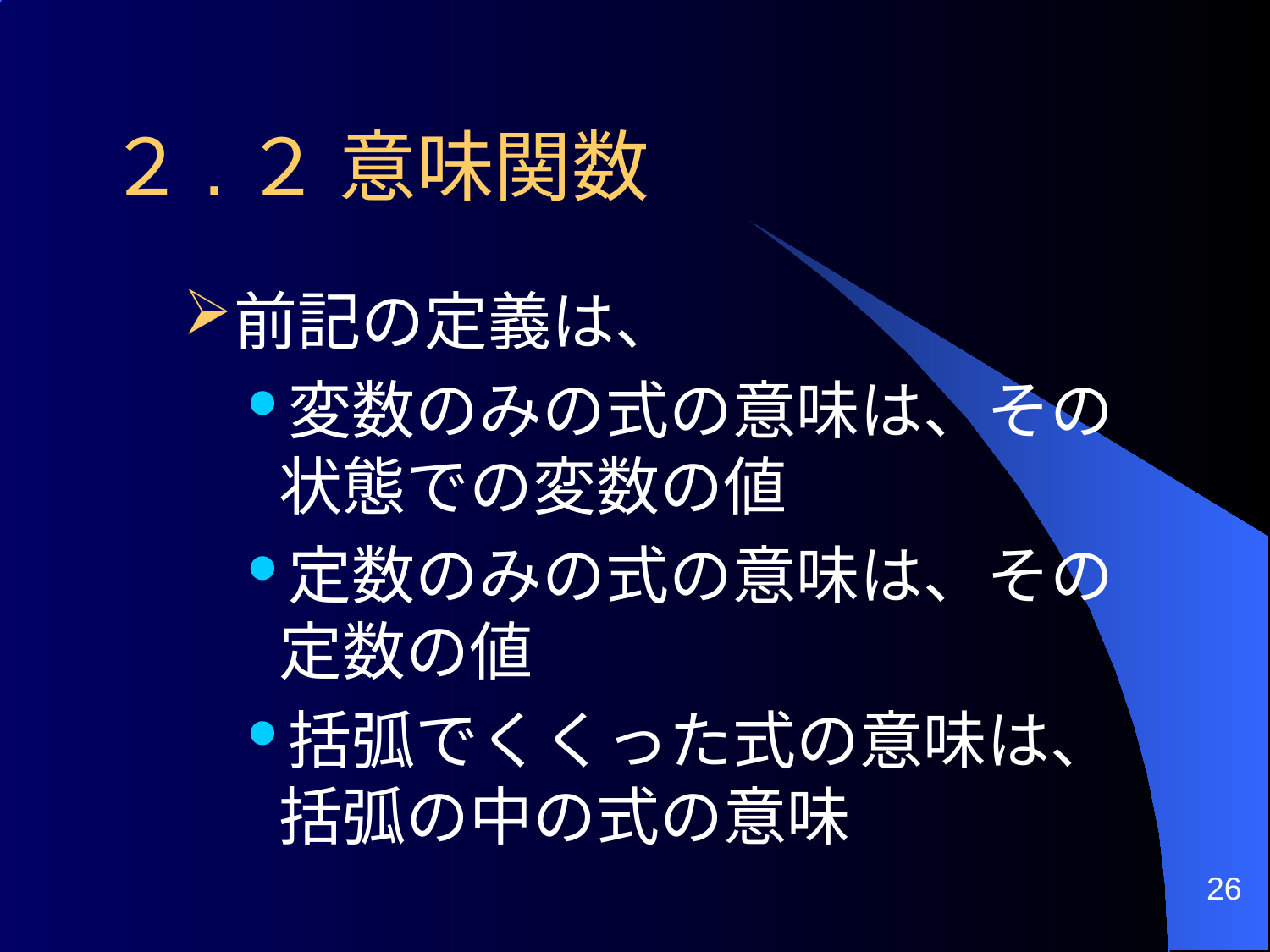

# ２.２ 意味関数
前記の定義は、
変数のみの式の意味は、その状態での変数の値
定数のみの式の意味は、その定数の値
括弧でくくった式の意味は、括弧の中の式の意味
26